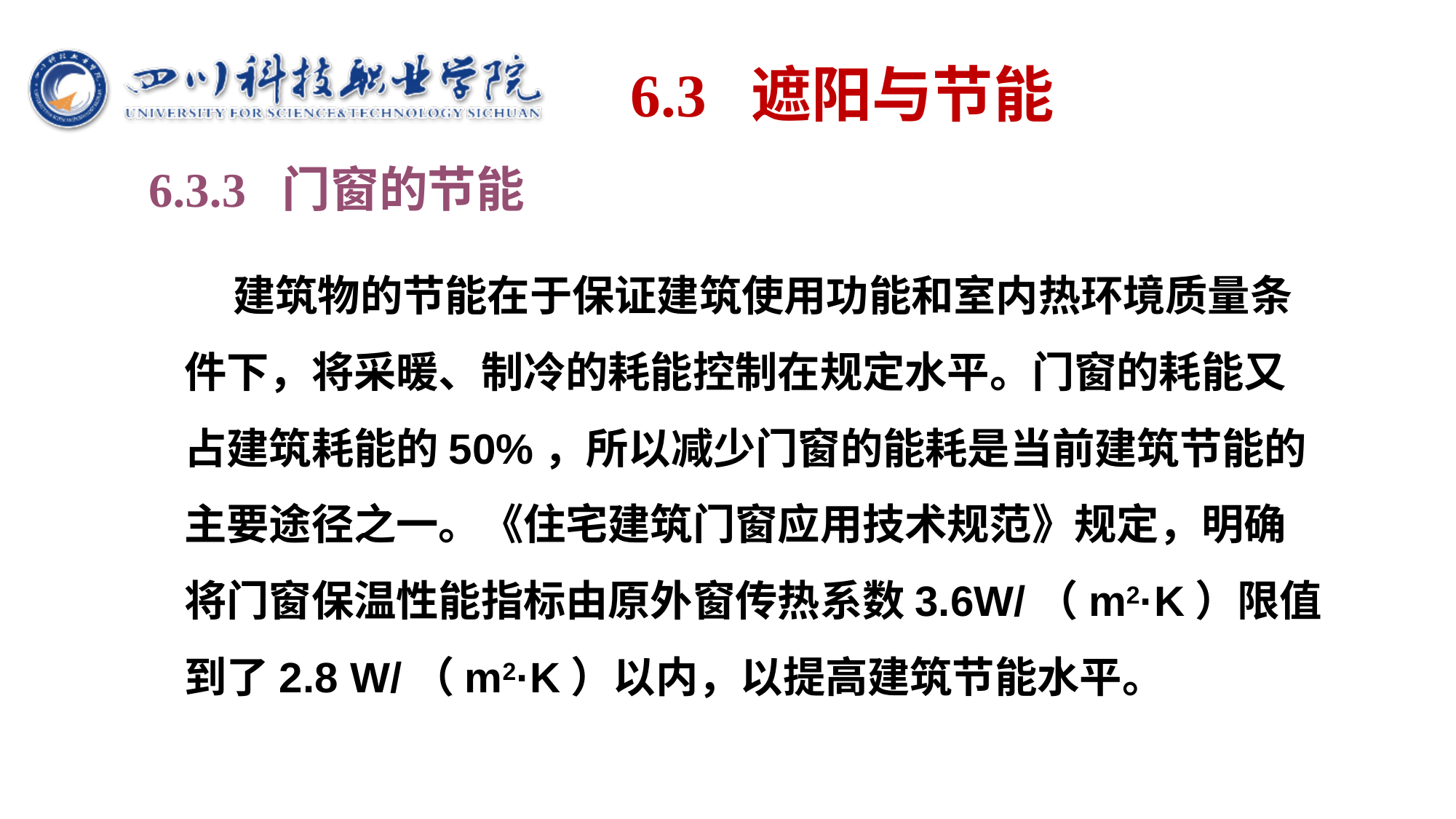

# 6.3  遮阳与节能
6.3.3  门窗的节能
    建筑物的节能在于保证建筑使用功能和室内热环境质量条件下，将采暖、制冷的耗能控制在规定水平。门窗的耗能又占建筑耗能的50%，所以减少门窗的能耗是当前建筑节能的主要途径之一。《住宅建筑门窗应用技术规范》规定，明确将门窗保温性能指标由原外窗传热系数3.6W/（m2·K）限值到了2.8 W/（m2·K）以内，以提高建筑节能水平。